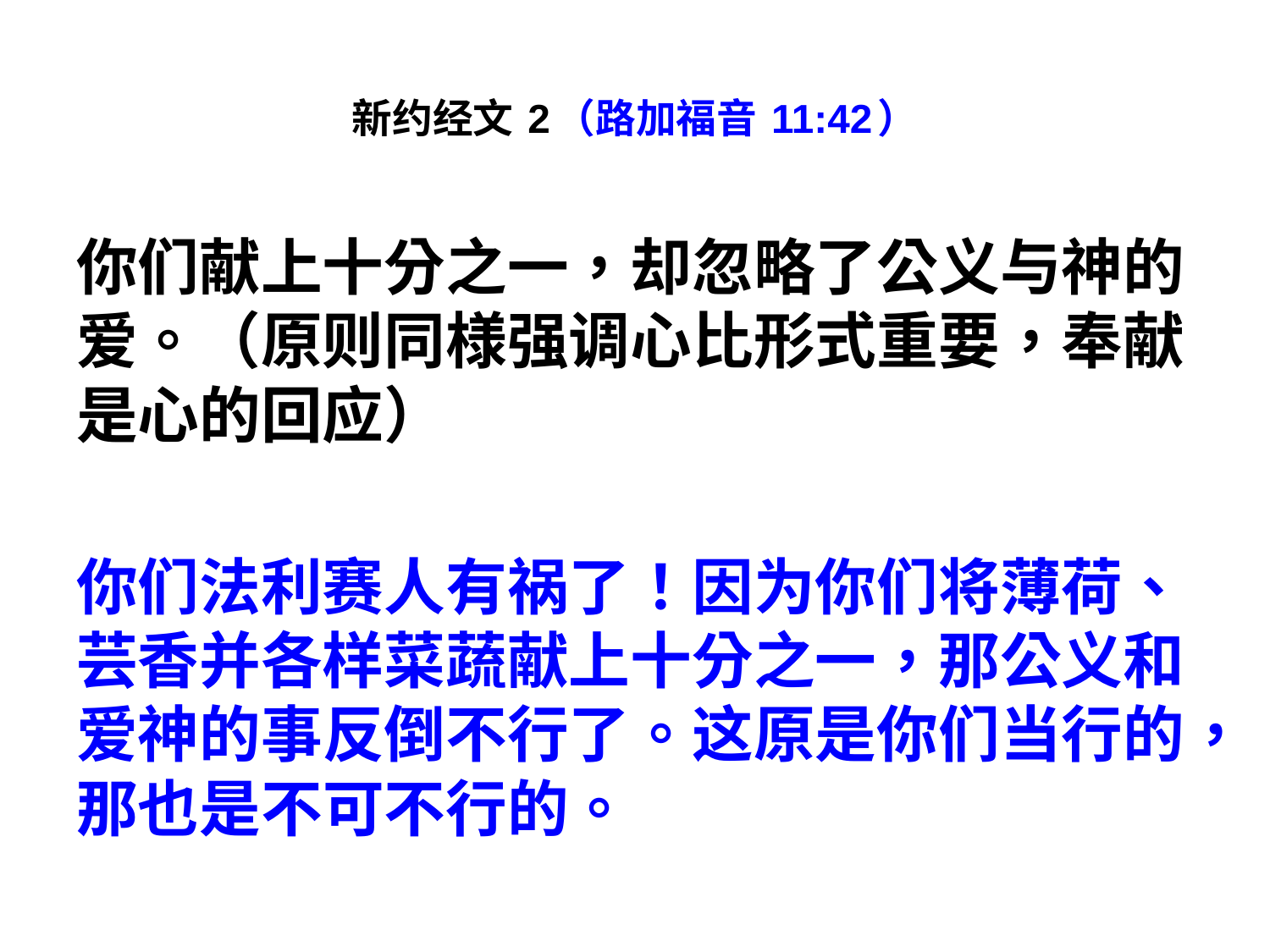

# 新约经文 2（路加福音 11:42）
你们献上十分之一，却忽略了公义与神的爱。（原则同様强调心比形式重要，奉献是心的回应）

你们法利赛人有祸了！因为你们将薄荷、芸香并各样菜蔬献上十分之一，那公义和爱神的事反倒不行了。这原是你们当行的，那也是不可不行的。